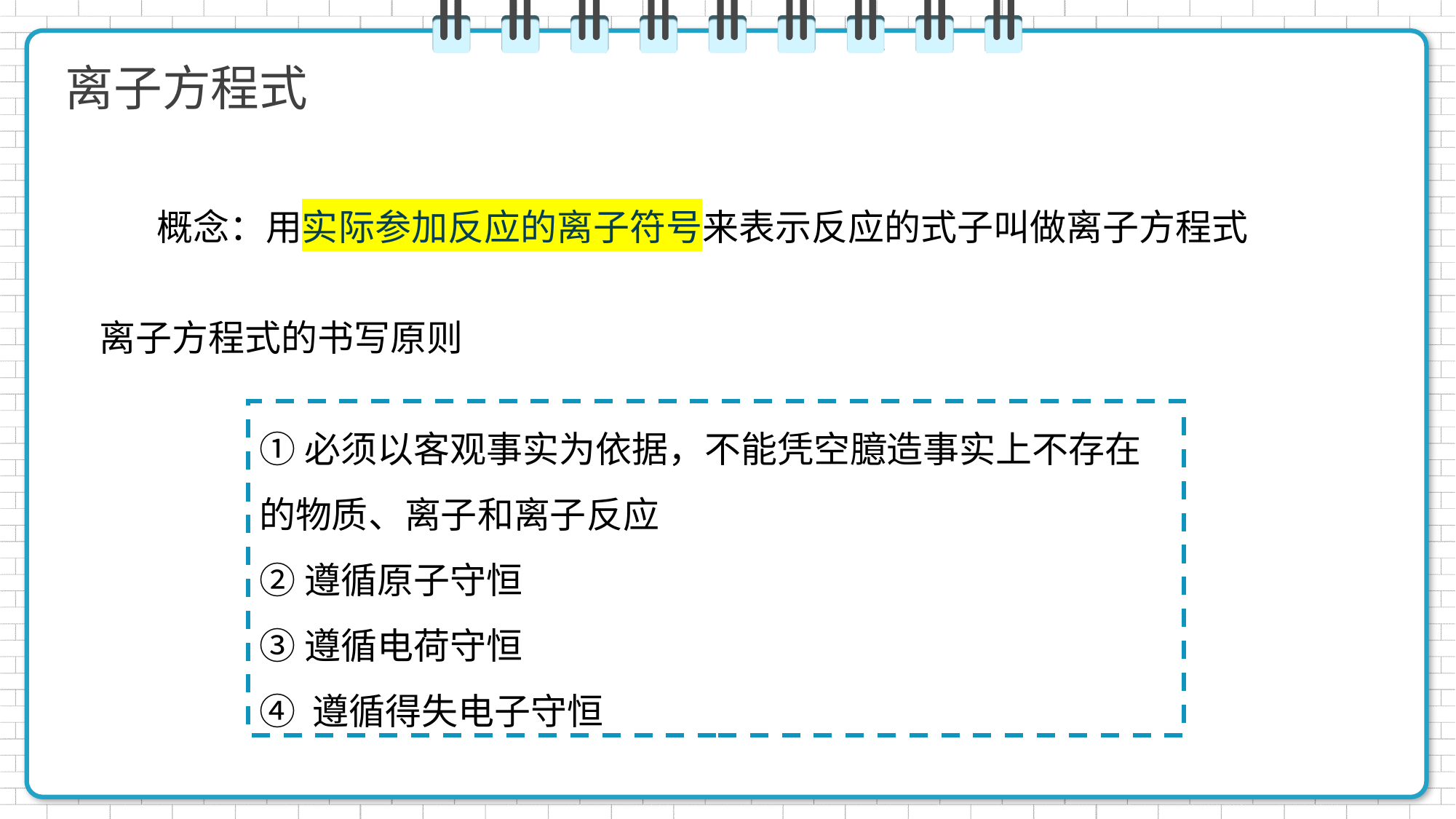

离子方程式
概念：用实际参加反应的离子符号来表示反应的式子叫做离子方程式
离子方程式的书写原则
①必须以客观事实为依据，不能凭空臆造事实上不存在的物质、离子和离子反应
②遵循原子守恒
③遵循电荷守恒
④ 遵循得失电子守恒